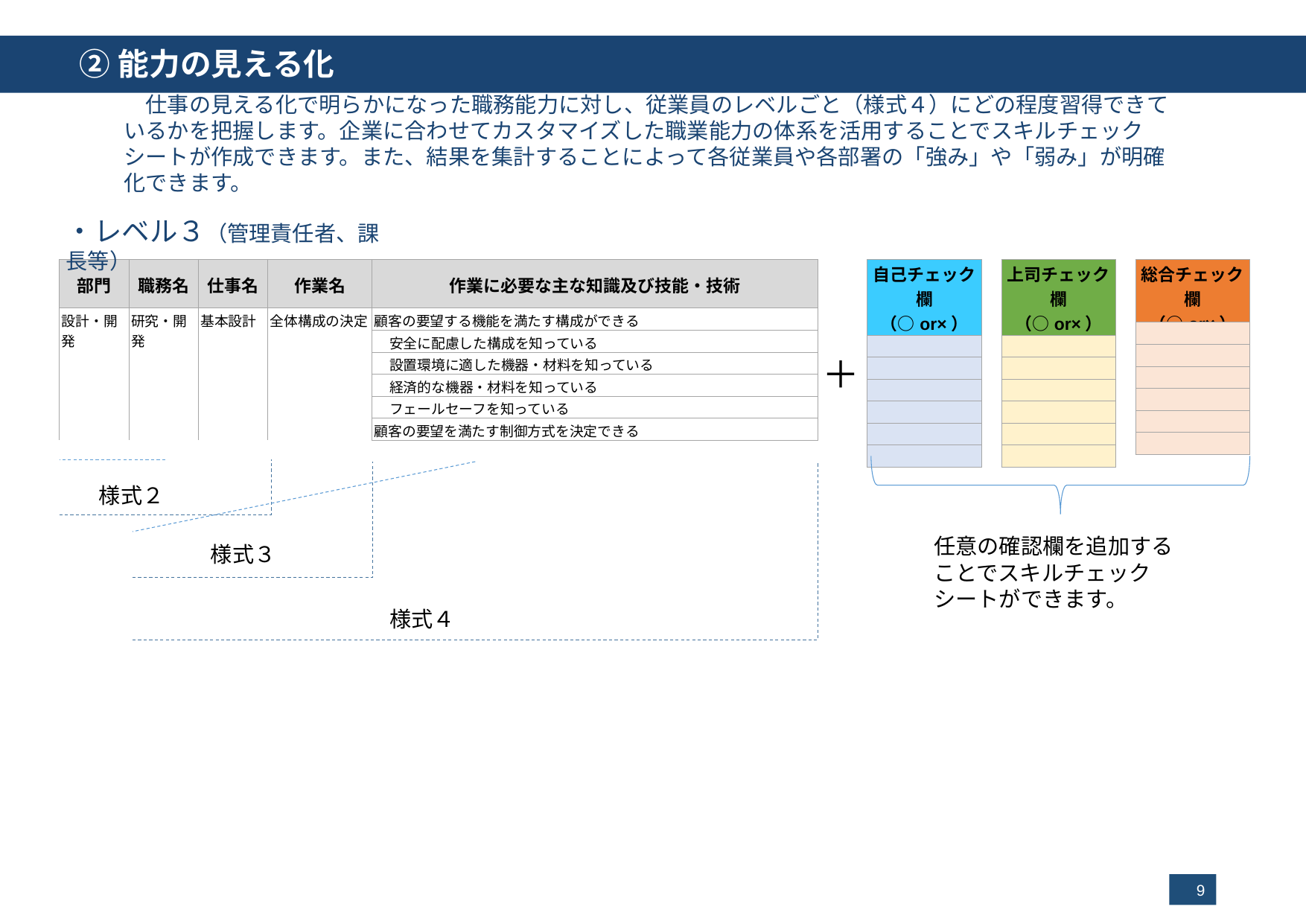

②能力の見える化
　仕事の見える化で明らかになった職務能力に対し、従業員のレベルごと（様式４）にどの程度習得できているかを把握します。企業に合わせてカスタマイズした職業能力の体系を活用することでスキルチェックシートが作成できます。また、結果を集計することによって各従業員や各部署の「強み」や「弱み」が明確化できます。
・レベル３（管理責任者、課長等）
| 部門 | 職務名 | 仕事名 | 作業名 | 作業に必要な主な知識及び技能・技術 |
| --- | --- | --- | --- | --- |
| 設計・開発 | 研究・開発 | 基本設計 | 全体構成の決定 | 顧客の要望する機能を満たす構成ができる |
|  |  |  |  | 安全に配慮した構成を知っている |
|  |  |  |  | 設置環境に適した機器・材料を知っている |
|  |  |  |  | 経済的な機器・材料を知っている |
|  |  |  |  | フェールセーフを知っている |
|  |  |  |  | 顧客の要望を満たす制御方式を決定できる |
| 自己チェック欄 （○or×） |
| --- |
|  |
|  |
|  |
|  |
|  |
|  |
| 上司チェック欄 （○or×） |
| --- |
|  |
|  |
|  |
|  |
|  |
|  |
| 総合チェック欄 （○or×） |
| --- |
|  |
|  |
|  |
|  |
|  |
|  |

＋

様式２
任意の確認欄を追加することでスキルチェックシートができます。
様式３
様式４
9